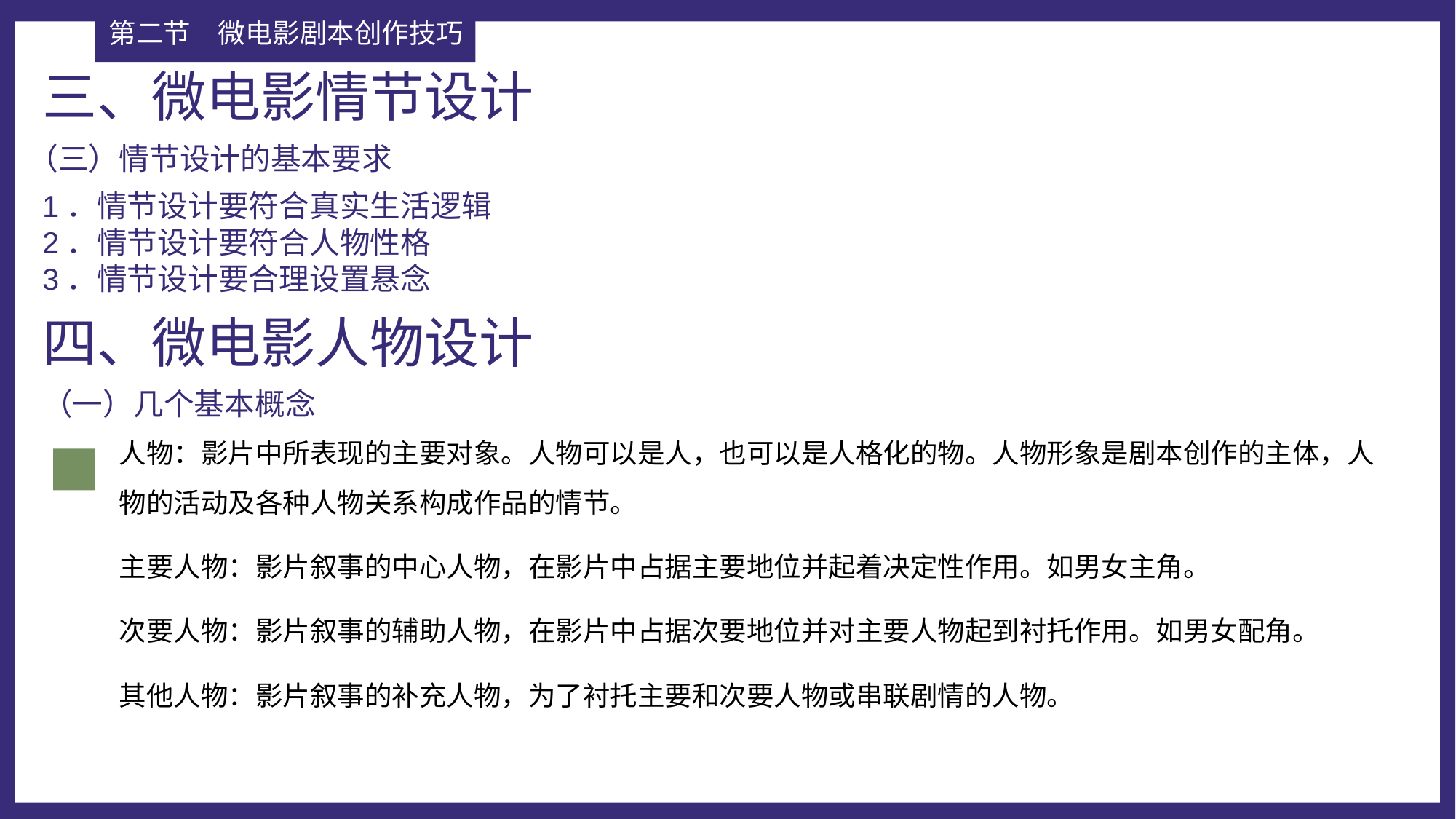

第二节	微电影剧本创作技巧
三、微电影情节设计
（三）情节设计的基本要求
1．情节设计要符合真实生活逻辑
2．情节设计要符合人物性格
3．情节设计要合理设置悬念
四、微电影人物设计
（一）几个基本概念
人物：影片中所表现的主要对象。人物可以是人，也可以是人格化的物。人物形象是剧本创作的主体，人物的活动及各种人物关系构成作品的情节。
主要人物：影片叙事的中心人物，在影片中占据主要地位并起着决定性作用。如男女主角。
次要人物：影片叙事的辅助人物，在影片中占据次要地位并对主要人物起到衬托作用。如男女配角。
其他人物：影片叙事的补充人物，为了衬托主要和次要人物或串联剧情的人物。